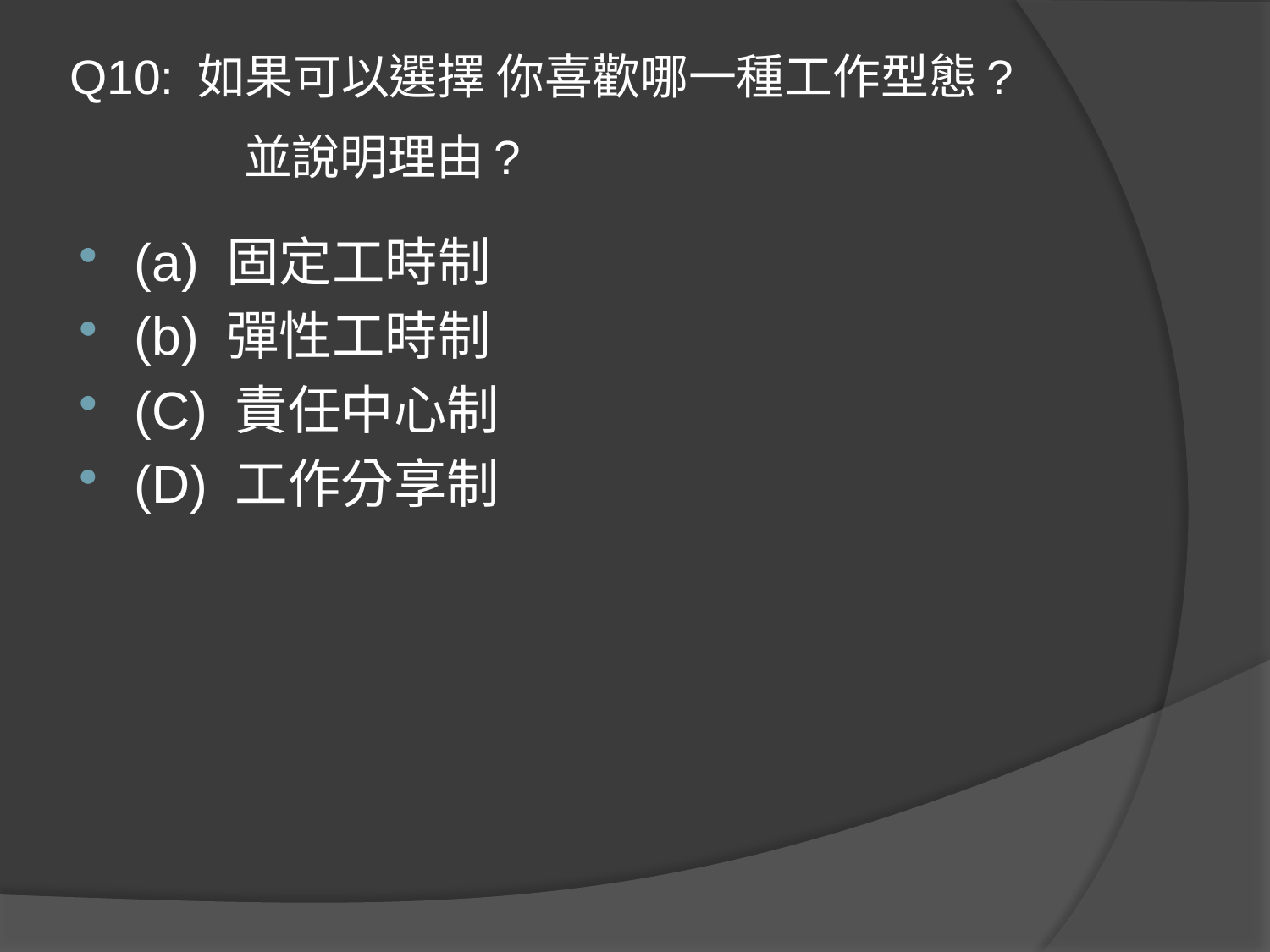

# Q10: 如果可以選擇 你喜歡哪一種工作型態? 並說明理由?
(a) 固定工時制
(b) 彈性工時制
(C) 責任中心制
(D) 工作分享制